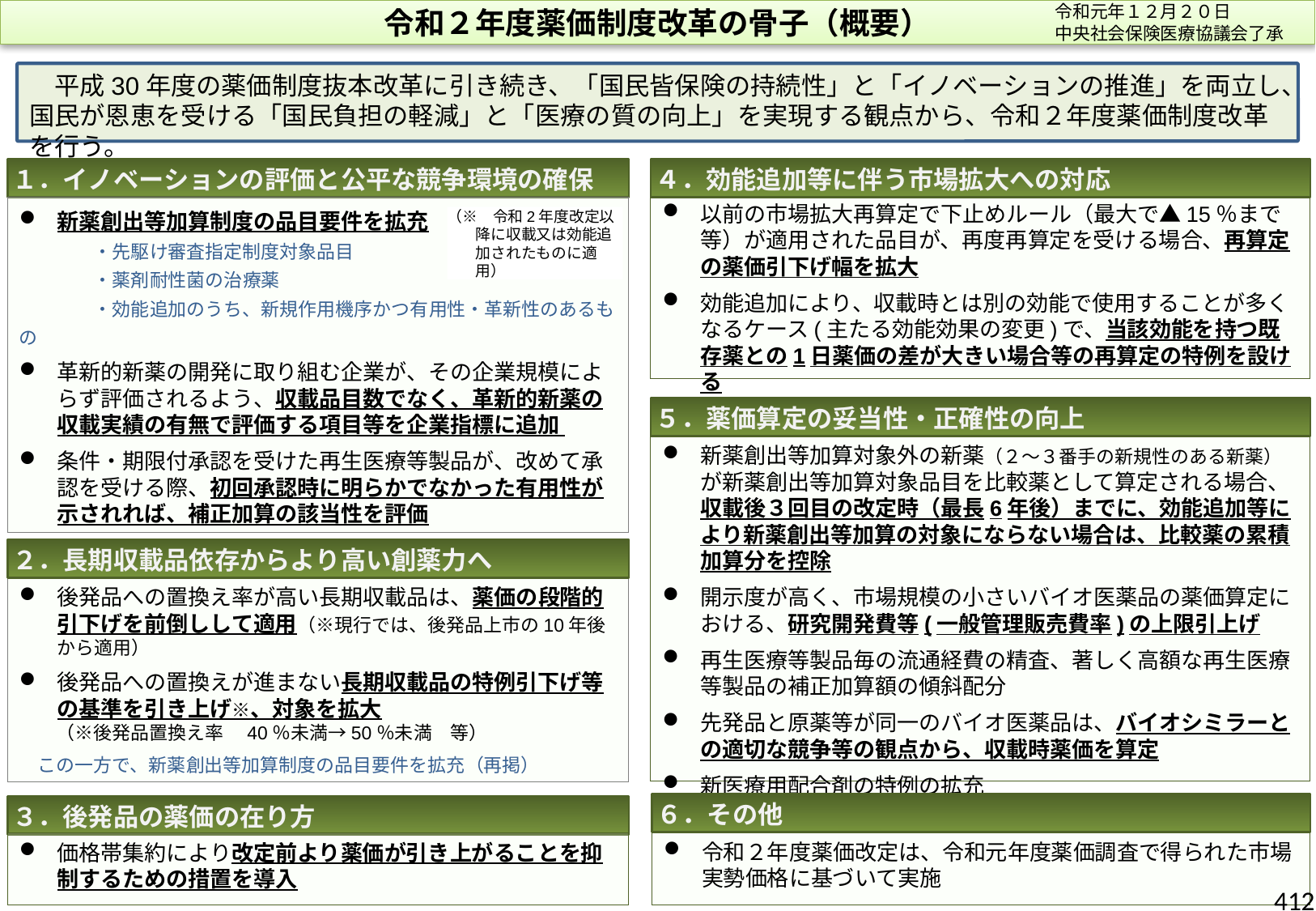

令和元年１２月２０日
中央社会保険医療協議会了承
令和２年度薬価制度改革の骨子（概要）
　平成30年度の薬価制度抜本改革に引き続き、「国民皆保険の持続性」と「イノベーションの推進」を両立し、国民が恩恵を受ける「国民負担の軽減」と「医療の質の向上」を実現する観点から、令和２年度薬価制度改革を行う。
１．イノベーションの評価と公平な競争環境の確保
４．効能追加等に伴う市場拡大への対応
以前の市場拡大再算定で下止めルール（最大で▲15％まで等）が適用された品目が、再度再算定を受ける場合、再算定の薬価引下げ幅を拡大
効能追加により、収載時とは別の効能で使用することが多くなるケース(主たる効能効果の変更)で、当該効能を持つ既存薬との1日薬価の差が大きい場合等の再算定の特例を設ける
新薬創出等加算制度の品目要件を拡充
　　　　・先駆け審査指定制度対象品目
　　　　・薬剤耐性菌の治療薬
　　　　・効能追加のうち、新規作用機序かつ有用性・革新性のあるもの
革新的新薬の開発に取り組む企業が、その企業規模によらず評価されるよう、収載品目数でなく、革新的新薬の収載実績の有無で評価する項目等を企業指標に追加
条件・期限付承認を受けた再生医療等製品が、改めて承認を受ける際、初回承認時に明らかでなかった有用性が示されれば、補正加算の該当性を評価
（※　令和2年度改定以降に収載又は効能追加されたものに適用）
５．薬価算定の妥当性・正確性の向上
新薬創出等加算対象外の新薬（２～３番手の新規性のある新薬）が新薬創出等加算対象品目を比較薬として算定される場合、収載後３回目の改定時（最長6年後）までに、効能追加等により新薬創出等加算の対象にならない場合は、比較薬の累積加算分を控除
開示度が高く、市場規模の小さいバイオ医薬品の薬価算定における、研究開発費等(一般管理販売費率)の上限引上げ
再生医療等製品毎の流通経費の精査、著しく高額な再生医療等製品の補正加算額の傾斜配分
先発品と原薬等が同一のバイオ医薬品は、バイオシミラーとの適切な競争等の観点から、収載時薬価を算定
新医療用配合剤の特例の拡充
２．長期収載品依存からより高い創薬力へ
後発品への置換え率が高い長期収載品は、薬価の段階的引下げを前倒しして適用（※現行では、後発品上市の10年後から適用）
後発品への置換えが進まない長期収載品の特例引下げ等の基準を引き上げ※、対象を拡大
　　（※後発品置換え率　40％未満→50％未満　等）
　この一方で、新薬創出等加算制度の品目要件を拡充（再掲）
６．その他
３．後発品の薬価の在り方
令和２年度薬価改定は、令和元年度薬価調査で得られた市場実勢価格に基づいて実施
価格帯集約により改定前より薬価が引き上がることを抑制するための措置を導入
412